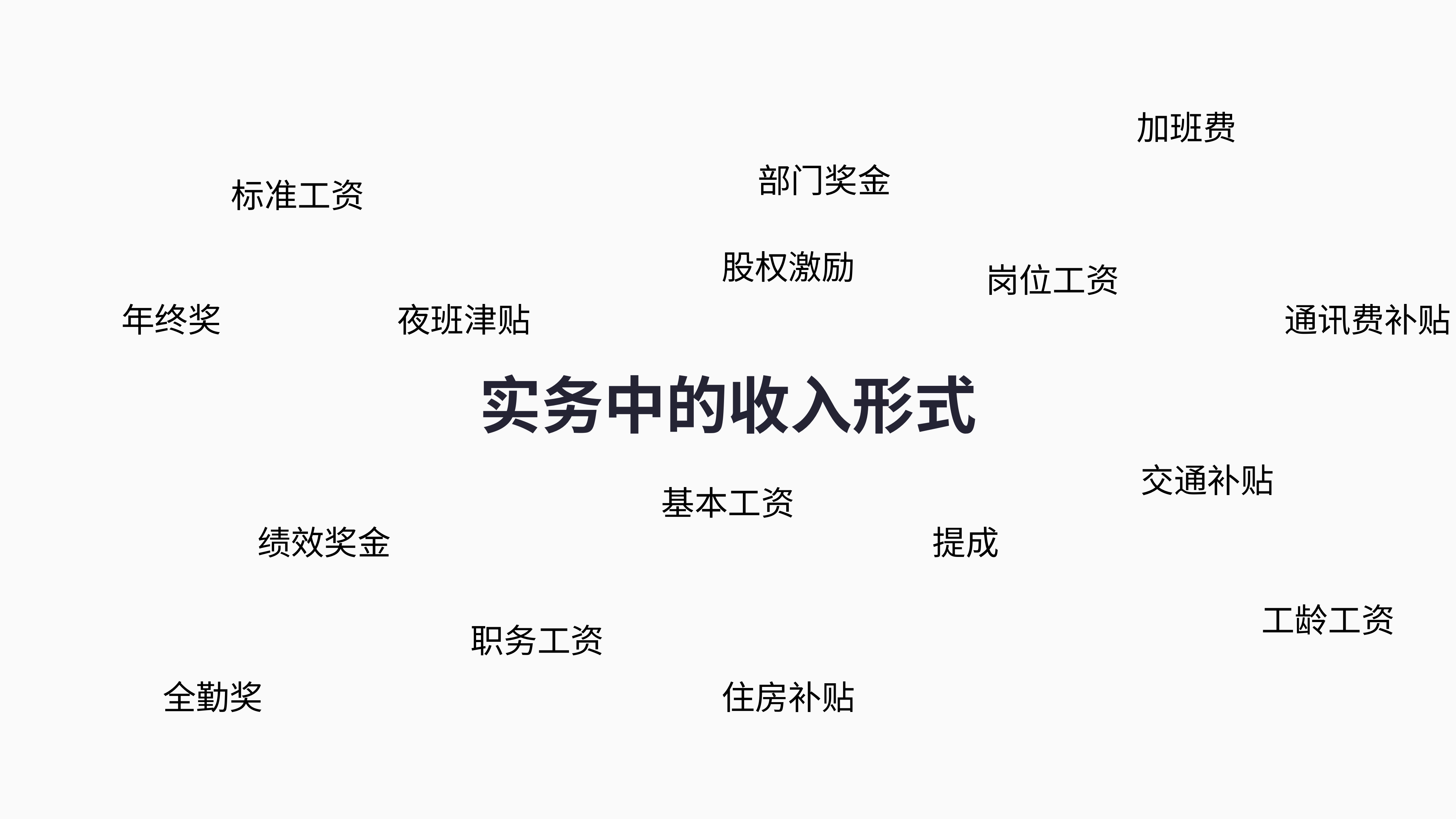

加班费
部门奖金
标准工资
股权激励
岗位工资
年终奖
夜班津贴
通讯费补贴
实务中的收入形式
交通补贴
基本工资
绩效奖金
提成
工龄工资
职务工资
全勤奖
住房补贴